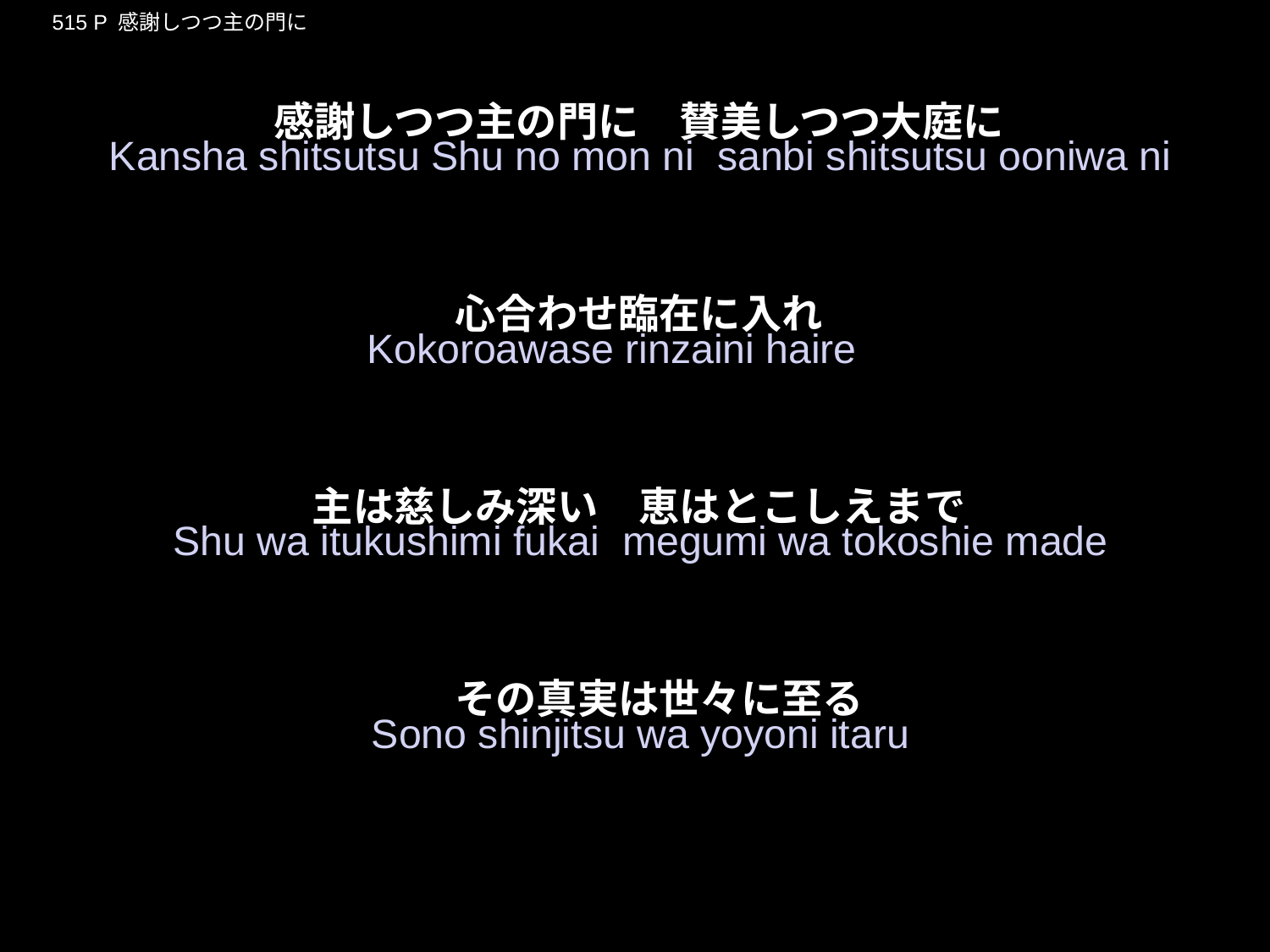

かんしゃしつつしゅのもんに
★W
515 P 感謝しつつ主の門に
感謝しつつ主の門に　賛美しつつ大庭に

心合わせ臨在に入れ

主は慈しみ深い　恵はとこしえまで

　その真実は世々に至る

我らは主のもの主の民　その牧場の羊

知れ主こそ神　喜びの声あげよ

来たれ主の前で　喜びもって仕えよ
★４
Kansha shitsutsu Shu no mon ni  sanbi shitsutsu ooniwa ni

Kokoroawase rinzaini haire

Shu wa itukushimi fukai  megumi wa tokoshie made

Sono shinjitsu wa yoyoni itaru

Warerawa Shu no mono Shu no tami  sono makiba no hitsuji

Shire Shu koso kami  yorokobi no koea geyo

Kitare Shu no mae de  yorokobi motte tsukaeyo